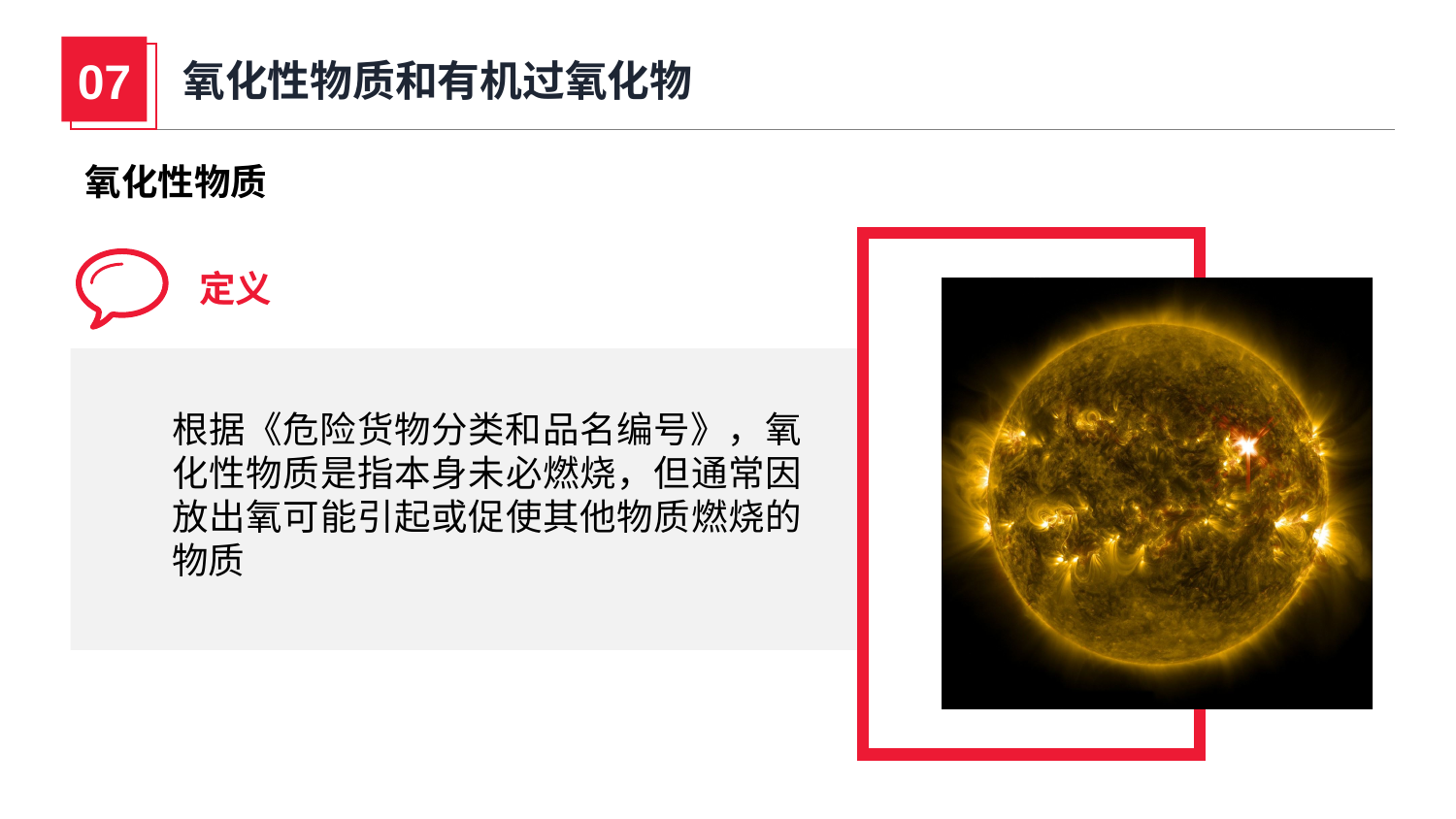

07
氧化性物质和有机过氧化物
氧化性物质

定义

根据《危险货物分类和品名编号》，氧化性物质是指本身未必燃烧，但通常因放出氧可能引起或促使其他物质燃烧的物质